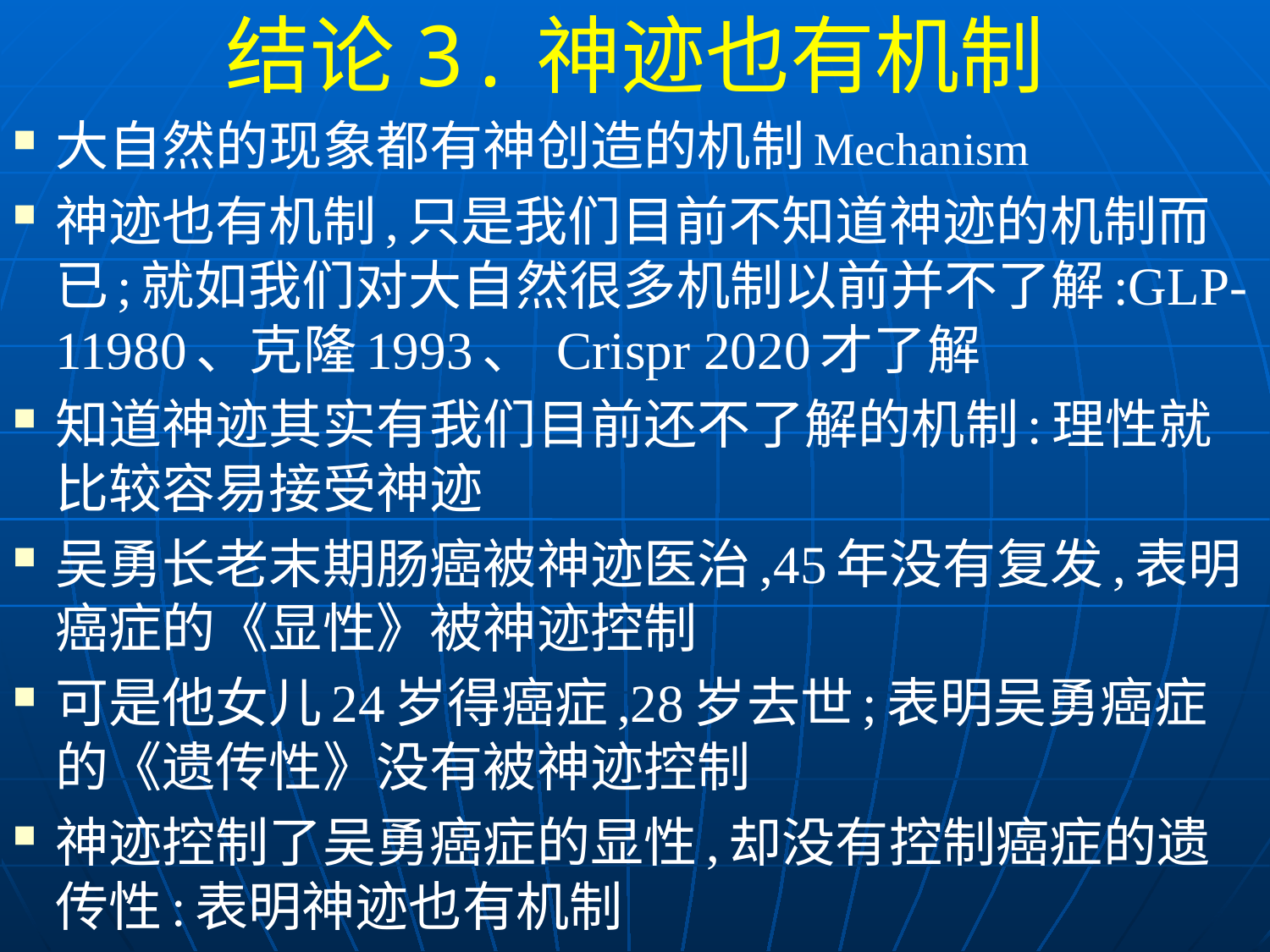

结论3.神迹也有机制
大自然的现象都有神创造的机制Mechanism
神迹也有机制,只是我们目前不知道神迹的机制而已;就如我们对大自然很多机制以前并不了解:GLP-11980、克隆1993、 Crispr 2020才了解
知道神迹其实有我们目前还不了解的机制:理性就比较容易接受神迹
吴勇长老末期肠癌被神迹医治,45年没有复发,表明癌症的《显性》被神迹控制
可是他女儿24岁得癌症,28岁去世;表明吴勇癌症的《遗传性》没有被神迹控制
神迹控制了吴勇癌症的显性,却没有控制癌症的遗传性:表明神迹也有机制